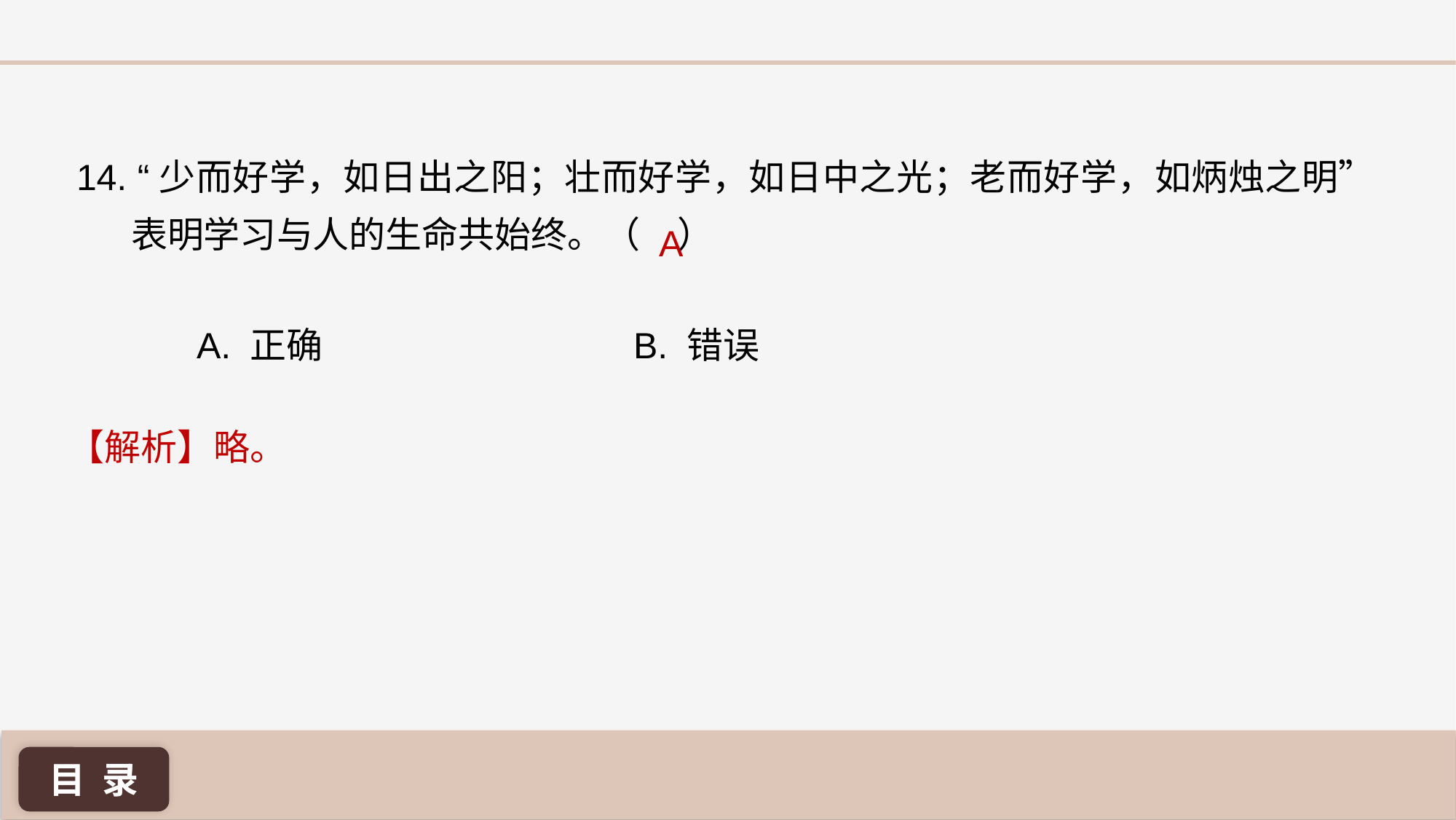

14. “少而好学，如日出之阳；壮而好学，如日中之光；老而好学，如炳烛之明”表明学习与人的生命共始终。（ 	）
A
A. 正确 			B. 错误
【解析】略。